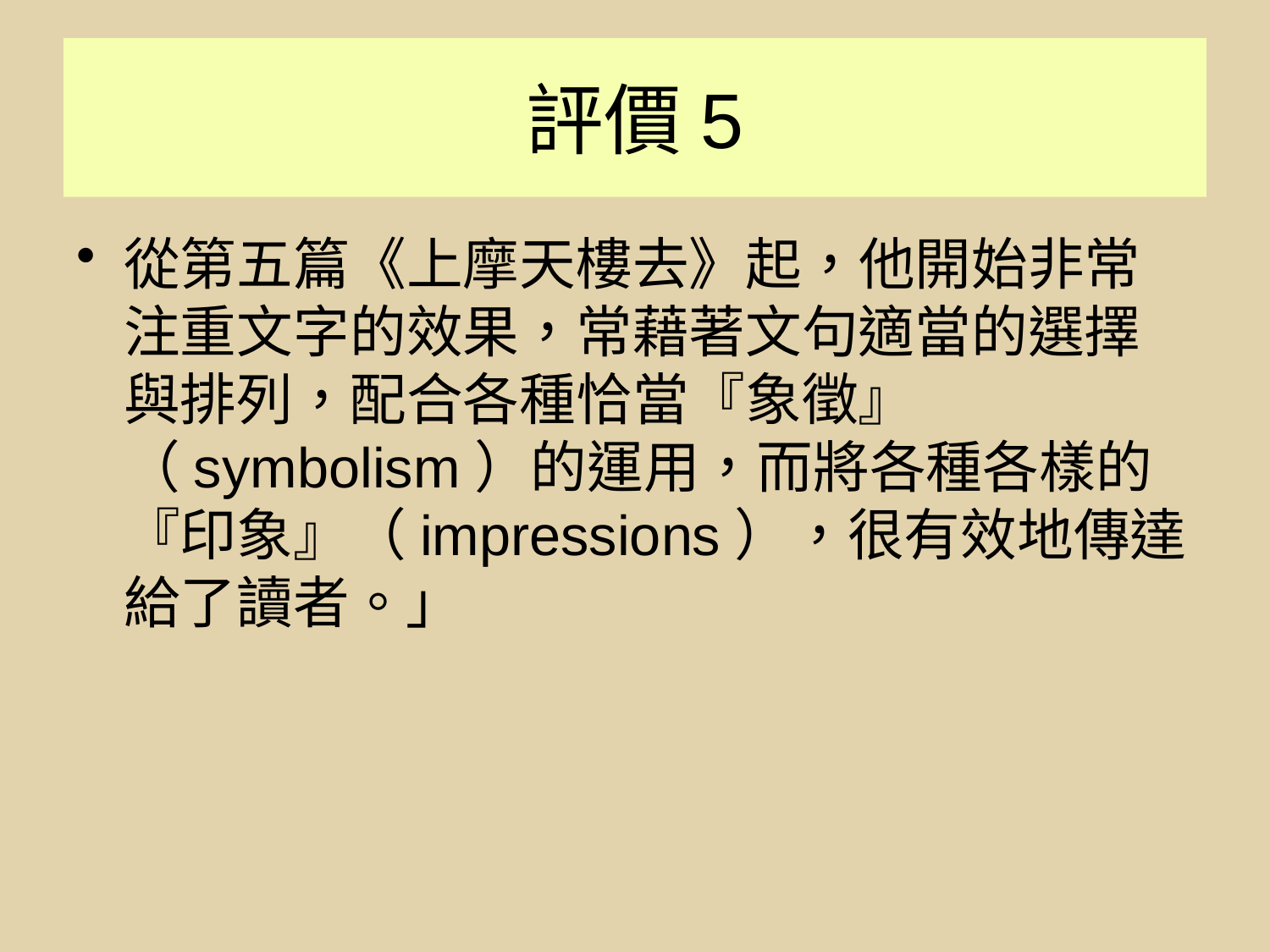

# 評價5
從第五篇《上摩天樓去》起，他開始非常注重文字的效果，常藉著文句適當的選擇與排列，配合各種恰當『象徵』（symbolism）的運用，而將各種各樣的『印象』（impressions），很有效地傳達給了讀者。」